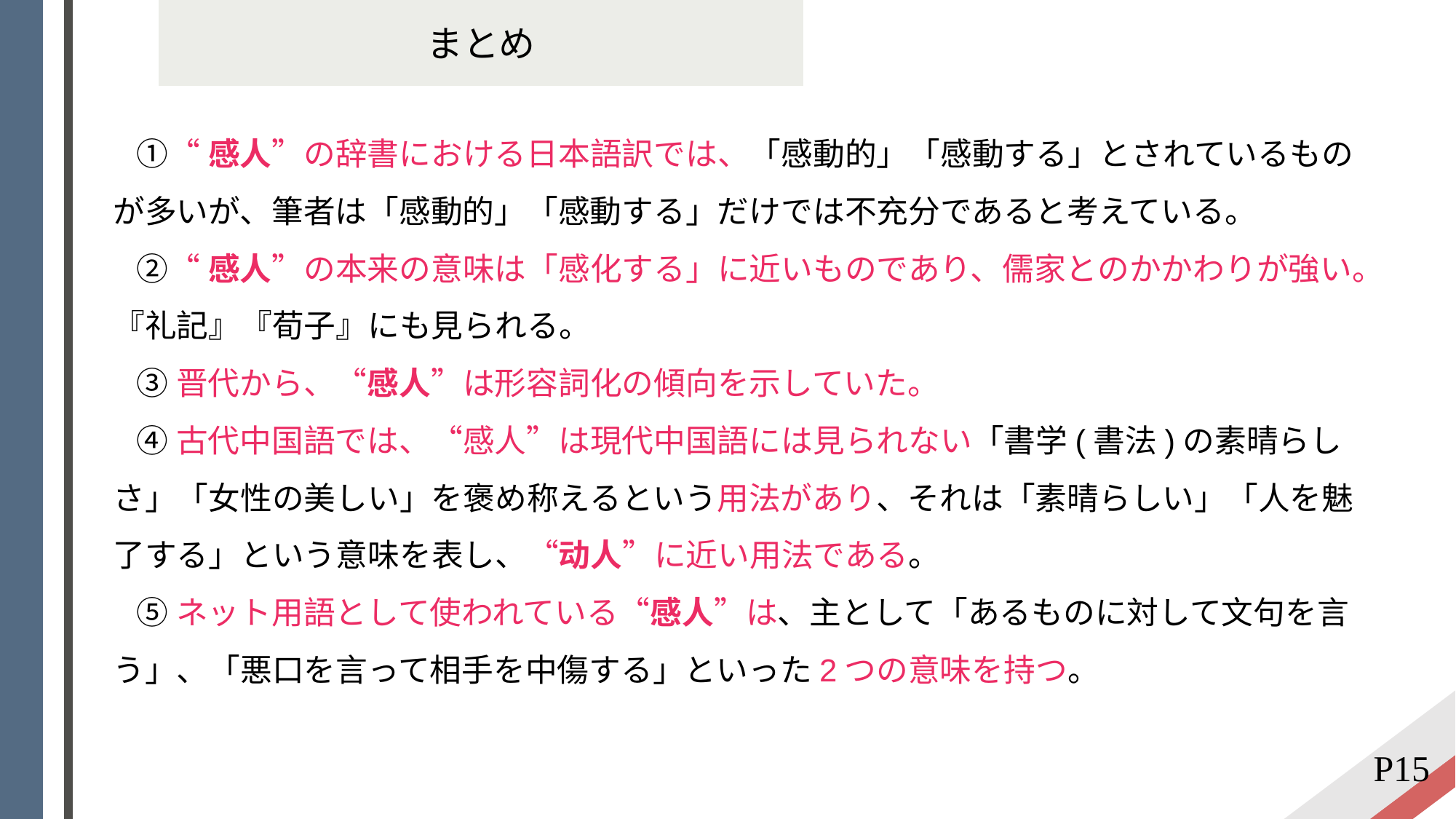

まとめ
 ①“感人”の辞書における日本語訳では、「感動的」「感動する」とされているものが多いが、筆者は「感動的」「感動する」だけでは不充分であると考えている。
 ②“感人”の本来の意味は「感化する」に近いものであり、儒家とのかかわりが強い。『礼記』『荀子』にも見られる。
 ③晋代から、“感人”は形容詞化の傾向を示していた。
 ④古代中国語では、“感人”は現代中国語には見られない「書学(書法)の素晴らしさ」「女性の美しい」を褒め称えるという用法があり、それは「素晴らしい」「人を魅了する」という意味を表し、“动人”に近い用法である。
 ⑤ネット用語として使われている“感人”は、主として「あるものに対して文句を言う」、「悪口を言って相手を中傷する」といった2つの意味を持つ。

P15